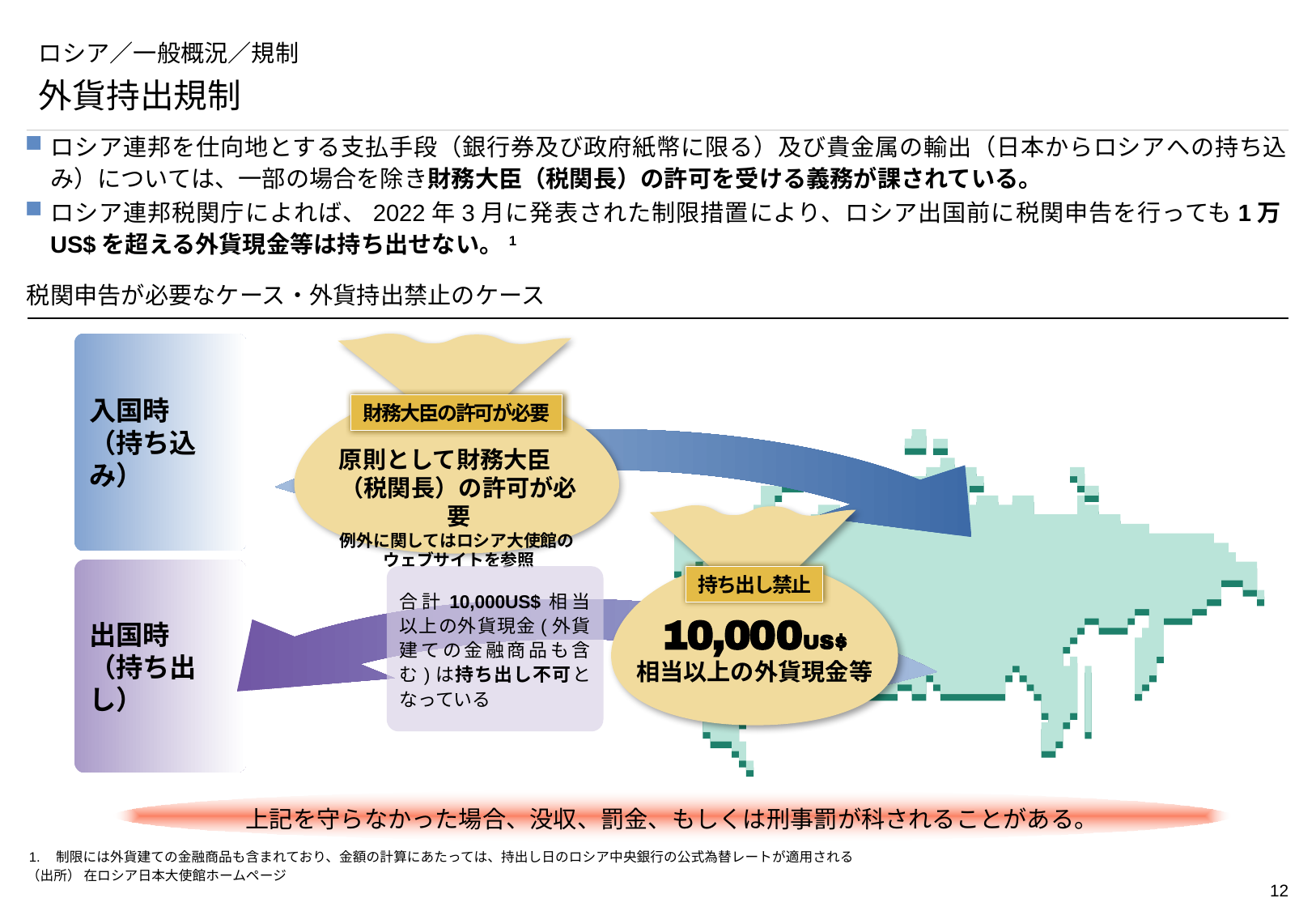

# ロシア／一般概況／規制
外貨持出規制
ロシア連邦を仕向地とする支払手段（銀行券及び政府紙幣に限る）及び貴金属の輸出（日本からロシアへの持ち込み）については、一部の場合を除き財務大臣（税関長）の許可を受ける義務が課されている。
ロシア連邦税関庁によれば、2022年3月に発表された制限措置により、ロシア出国前に税関申告を行っても1万US$を超える外貨現金等は持ち出せない。1
税関申告が必要なケース・外貨持出禁止のケース
入国時
（持ち込み）

財務大臣の許可が必要

原則として財務大臣      （税関長）の許可が必要
例外に関してはロシア大使館の  ウェブサイトを参照

10,000US$
相当以上の外貨現金等
持ち出し禁止

出国時
（持ち出し）
合計10,000US$相当以上の外貨現金(外貨建ての金融商品も含む)は持ち出し不可となっている

上記を守らなかった場合、没収、罰金、もしくは刑事罰が科されることがある。
1.	制限には外貨建ての金融商品も含まれており、金額の計算にあたっては、持出し日のロシア中央銀行の公式為替レートが適用される
（出所） 在ロシア日本大使館ホームページ